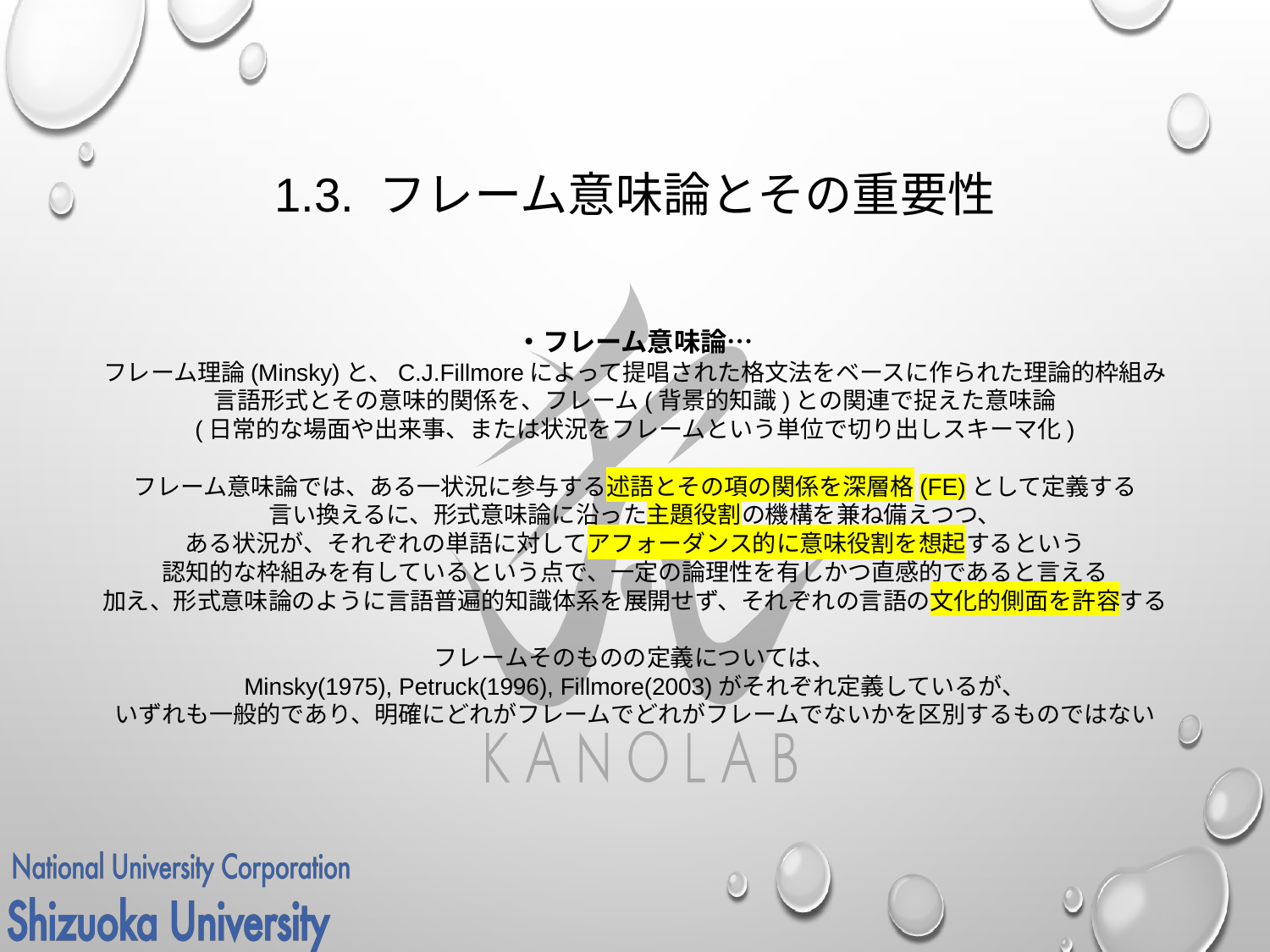

# 1.3. フレーム意味論とその重要性
・フレーム意味論…
フレーム理論(Minsky)と、C.J.Fillmoreによって提唱された格文法をベースに作られた理論的枠組み
言語形式とその意味的関係を、フレーム(背景的知識)との関連で捉えた意味論
(日常的な場面や出来事、または状況をフレームという単位で切り出しスキーマ化)

フレーム意味論では、ある一状況に参与する述語とその項の関係を深層格(FE)として定義する
言い換えるに、形式意味論に沿った主題役割の機構を兼ね備えつつ、
ある状況が、それぞれの単語に対してアフォーダンス的に意味役割を想起するという
認知的な枠組みを有しているという点で、一定の論理性を有しかつ直感的であると言える
加え、形式意味論のように言語普遍的知識体系を展開せず、それぞれの言語の文化的側面を許容する

フレームそのものの定義については、
Minsky(1975), Petruck(1996), Fillmore(2003)がそれぞれ定義しているが、
いずれも一般的であり、明確にどれがフレームでどれがフレームでないかを区別するものではない